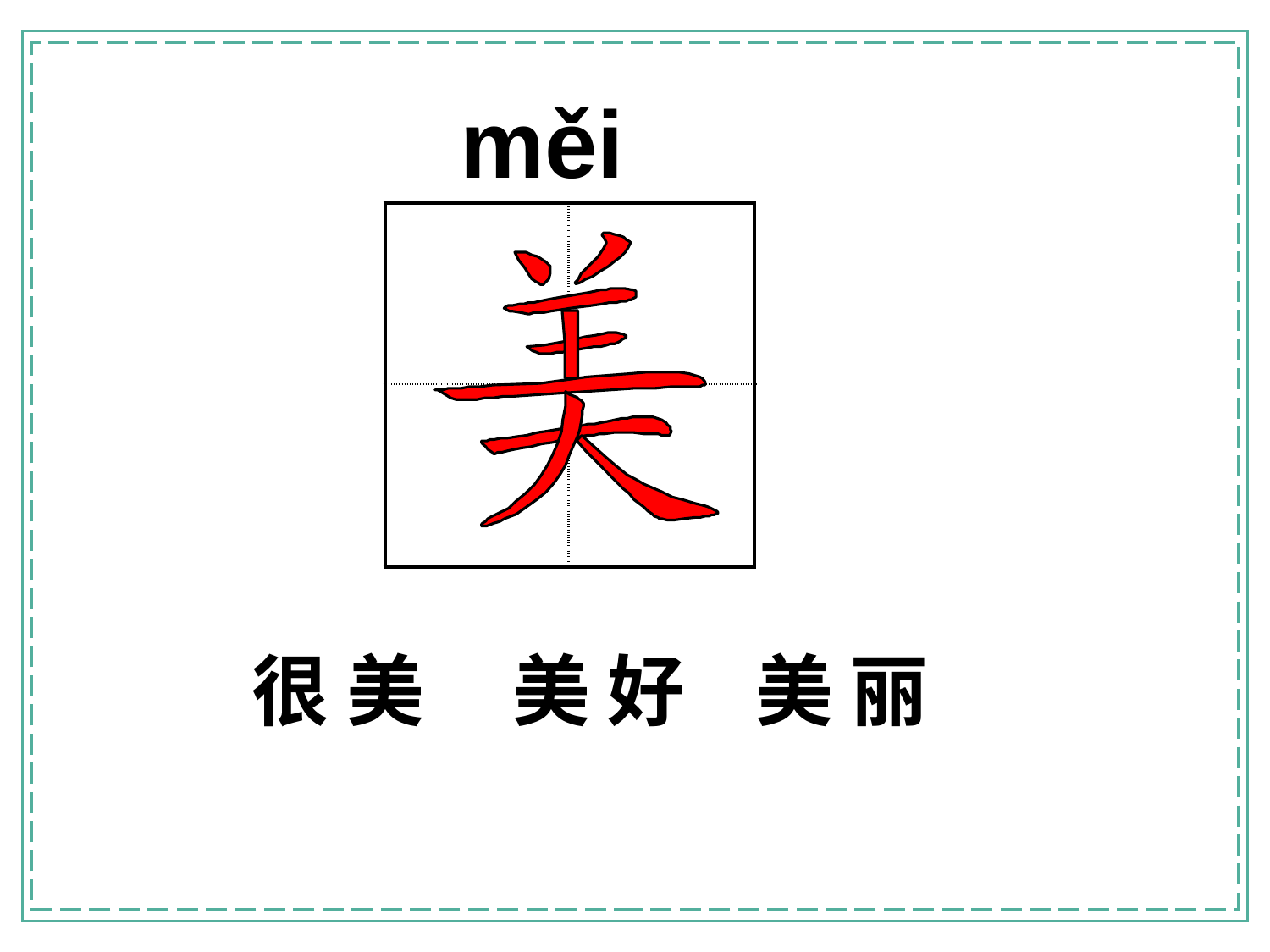

měi
|  |  |
| --- | --- |
|  |  |

很 美     美 好    美 丽